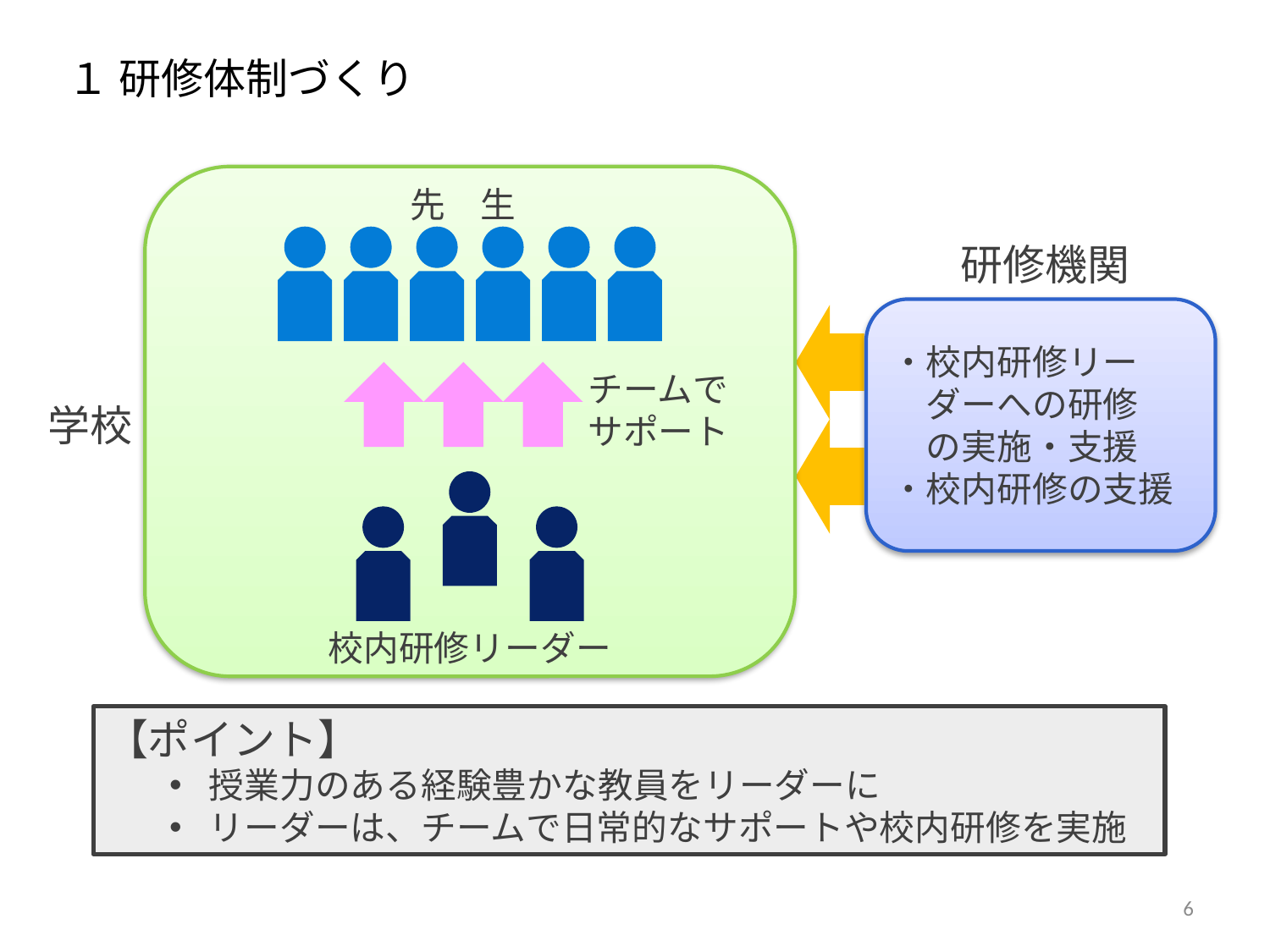

１ 研修体制づくり

先　生

研修機関
・校内研修リー
　ダーへの研修
　の実施・支援
・校内研修の支援
チームで
サポート

学校

校内研修リーダー
【ポイント】
授業力のある経験豊かな教員をリーダーに
リーダーは、チームで日常的なサポートや校内研修を実施
6